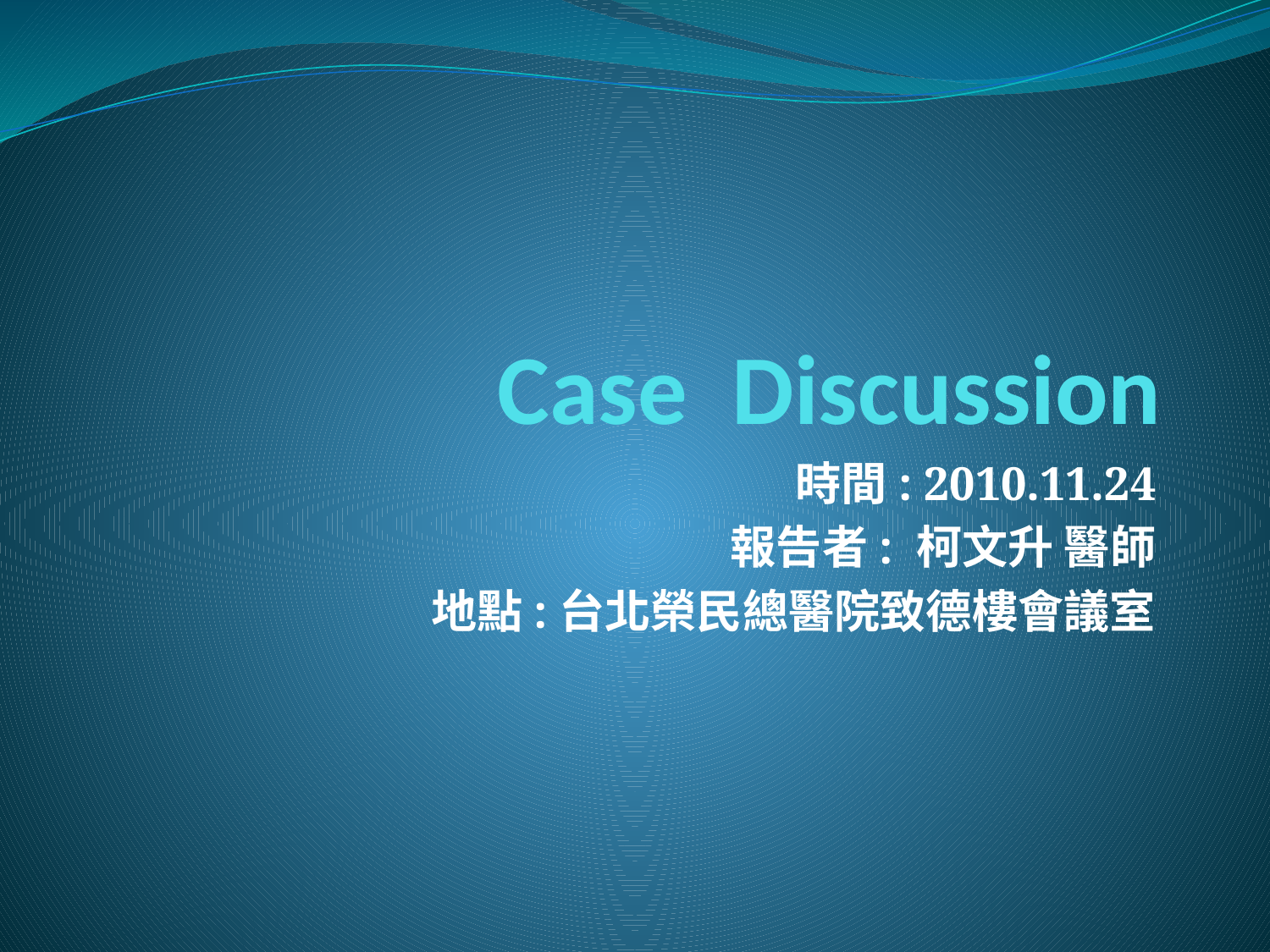

# Case  Discussion
時間: 2010.11.24
報告者: 柯文升 醫師
地點:台北榮民總醫院致德樓會議室